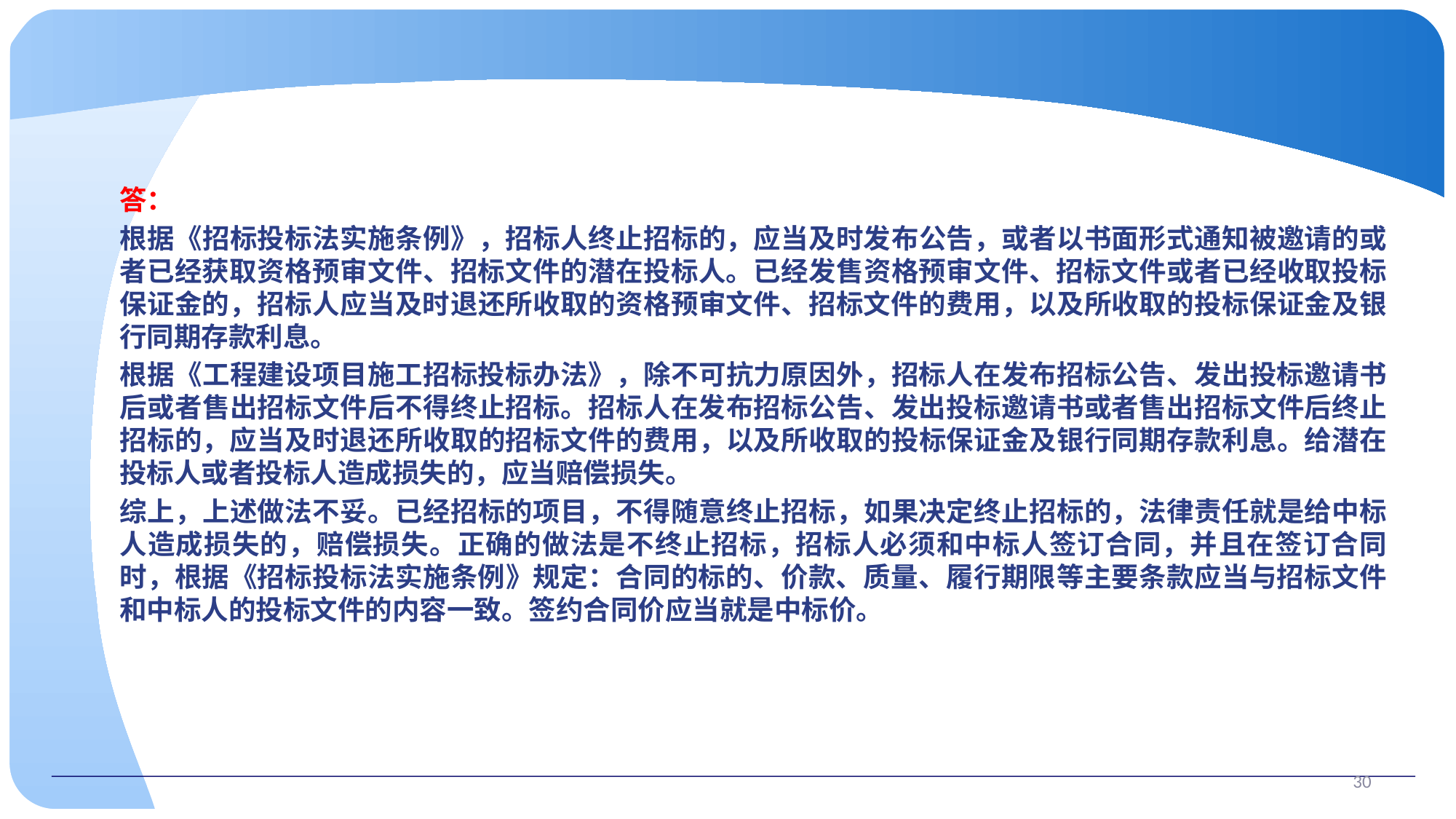

答：
根据《招标投标法实施条例》，招标人终止招标的，应当及时发布公告，或者以书面形式通知被邀请的或者已经获取资格预审文件、招标文件的潜在投标人。已经发售资格预审文件、招标文件或者已经收取投标保证金的，招标人应当及时退还所收取的资格预审文件、招标文件的费用，以及所收取的投标保证金及银行同期存款利息。
根据《工程建设项目施工招标投标办法》，除不可抗力原因外，招标人在发布招标公告、发出投标邀请书后或者售出招标文件后不得终止招标。招标人在发布招标公告、发出投标邀请书或者售出招标文件后终止招标的，应当及时退还所收取的招标文件的费用，以及所收取的投标保证金及银行同期存款利息。给潜在投标人或者投标人造成损失的，应当赔偿损失。
综上，上述做法不妥。已经招标的项目，不得随意终止招标，如果决定终止招标的，法律责任就是给中标人造成损失的，赔偿损失。正确的做法是不终止招标，招标人必须和中标人签订合同，并且在签订合同时，根据《招标投标法实施条例》规定：合同的标的、价款、质量、履行期限等主要条款应当与招标文件和中标人的投标文件的内容一致。签约合同价应当就是中标价。

30